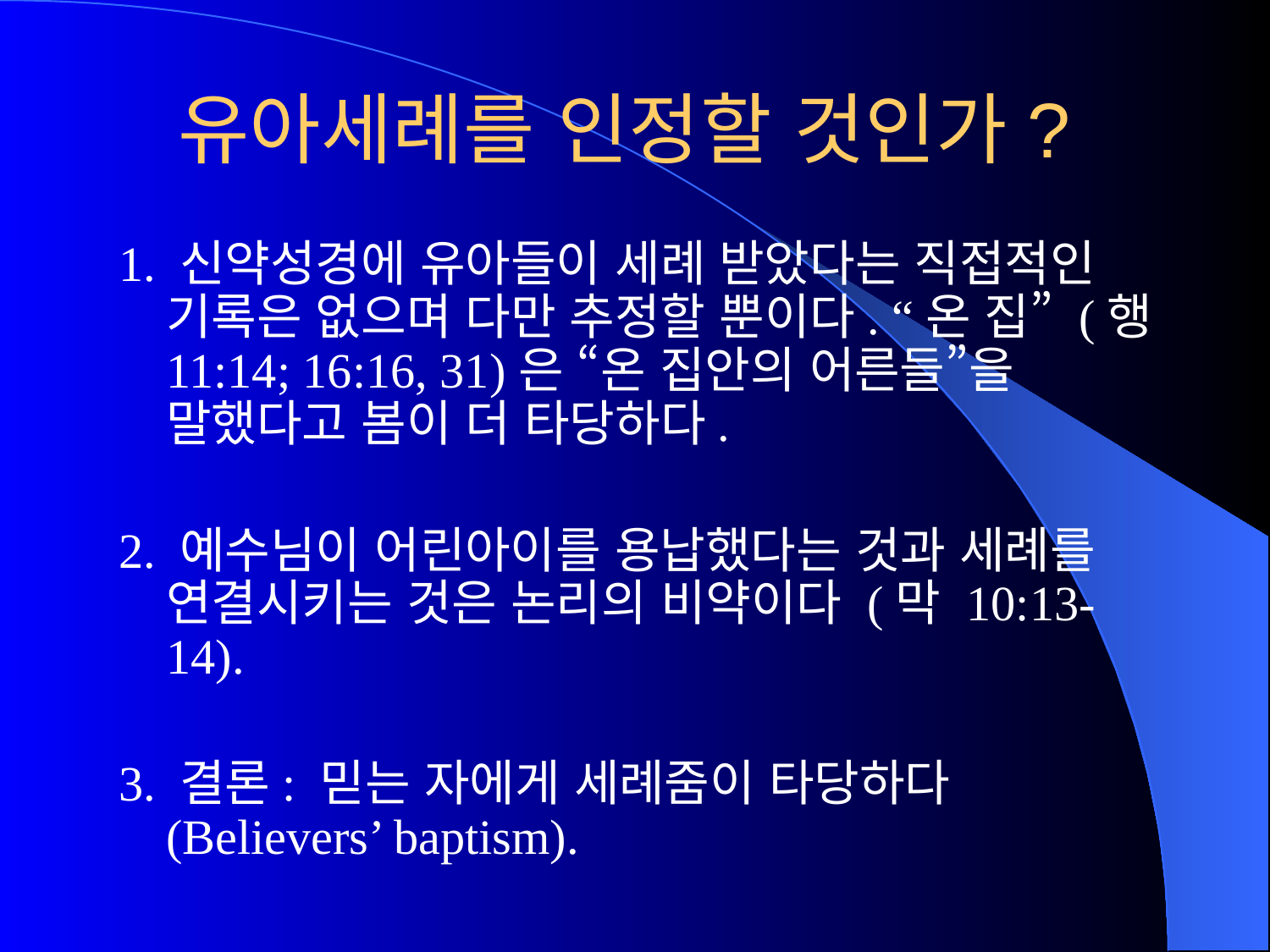

# 유아세례를 인정할 것인가?
1. 신약성경에 유아들이 세례 받았다는 직접적인 기록은 없으며 다만 추정할 뿐이다. “온 집” (행 11:14; 16:16, 31)은 “온 집안의 어른들”을 말했다고 봄이 더 타당하다.

2. 예수님이 어린아이를 용납했다는 것과 세례를 연결시키는 것은 논리의 비약이다 (막 10:13-14).

3. 결론: 믿는 자에게 세례줌이 타당하다 (Believers’ baptism).